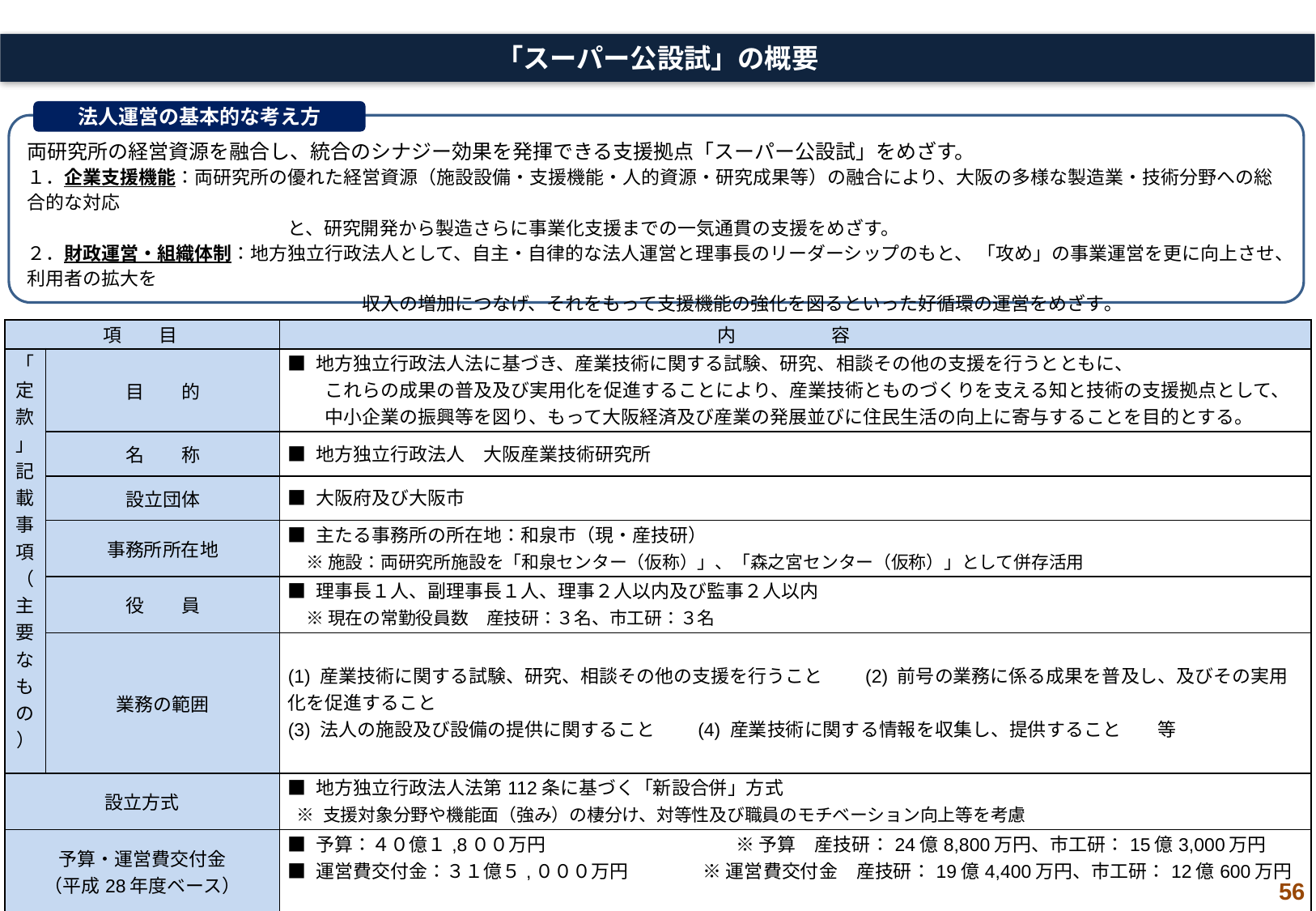

「スーパー公設試」の概要
法人運営の基本的な考え方

両研究所の経営資源を融合し、統合のシナジー効果を発揮できる支援拠点「スーパー公設試」をめざす。
１．企業支援機能：両研究所の優れた経営資源（施設設備・支援機能・人的資源・研究成果等）の融合により、大阪の多様な製造業・技術分野への総合的な対応
　　　　　　　　　　　　　　と、研究開発から製造さらに事業化支援までの一気通貫の支援をめざす。
２．財政運営・組織体制：地方独立行政法人として、自主・自律的な法人運営と理事長のリーダーシップのもと、 「攻め」の事業運営を更に向上させ、利用者の拡大を
　　　　　　　　　　　　　　　　　　収入の増加につなげ、それをもって支援機能の強化を図るといった好循環の運営をめざす｡
３．財源等の運営基盤：円滑な法人運営の基盤となる財源（運営費交付金）等については、設立団体が責任を持って措置する。

| 項　　目 |  | 内 　　　 　容 |
| --- | --- | --- |
| 「定款」記載事項（主要なもの） | 目　　的 | ■ 地方独立行政法人法に基づき、産業技術に関する試験、研究、相談その他の支援を行うとともに、 　　これらの成果の普及及び実用化を促進することにより、産業技術とものづくりを支える知と技術の支援拠点として、 　　中小企業の振興等を図り、もって大阪経済及び産業の発展並びに住民生活の向上に寄与することを目的とする。 |
|  | 名　　称 | ■ 地方独立行政法人　大阪産業技術研究所 |
|  | 設立団体 | ■ 大阪府及び大阪市 |
|  | 事務所所在地 | ■ 主たる事務所の所在地：和泉市（現・産技研） 　※ 施設：両研究所施設を「和泉センター（仮称）」、「森之宮センター（仮称）」として併存活用 |
|  | 役　　員 | ■ 理事長１人、副理事長１人、理事２人以内及び監事２人以内 　※ 現在の常勤役員数　産技研：３名、市工研：３名 |
|  | 業務の範囲 | (1) 産業技術に関する試験、研究、相談その他の支援を行うこと　　(2) 前号の業務に係る成果を普及し、及びその実用化を促進すること (3) 法人の施設及び設備の提供に関すること　　(4) 産業技術に関する情報を収集し、提供すること　　等 |
| 設立方式 |  | ■ 地方独立行政法人法第112条に基づく「新設合併」方式 ※ 支援対象分野や機能面（強み）の棲分け、対等性及び職員のモチベーション向上等を考慮 |
| 予算・運営費交付金 （平成28年度ベース） |  | ■ 予算：４０億１,8００万円　　　　　　　　　　 ※ 予算　産技研：24億8,800万円、市工研：15億3,000万円 ■ 運営費交付金：３１億５,０００万円　　　　※ 運営費交付金　産技研：19億4,400万円、市工研：12億600万円 |
| 人員計画 （平成28年度ベース） |  | ■ ２４９名（うち研究員２１０名） ■ 研究員については、統合後も利用者サービスの維持・向上のため、H28年度をベースに算出 　※ 産技研：156名（うち研究員131名）、市工研：93名（うち研究員79名） |
56